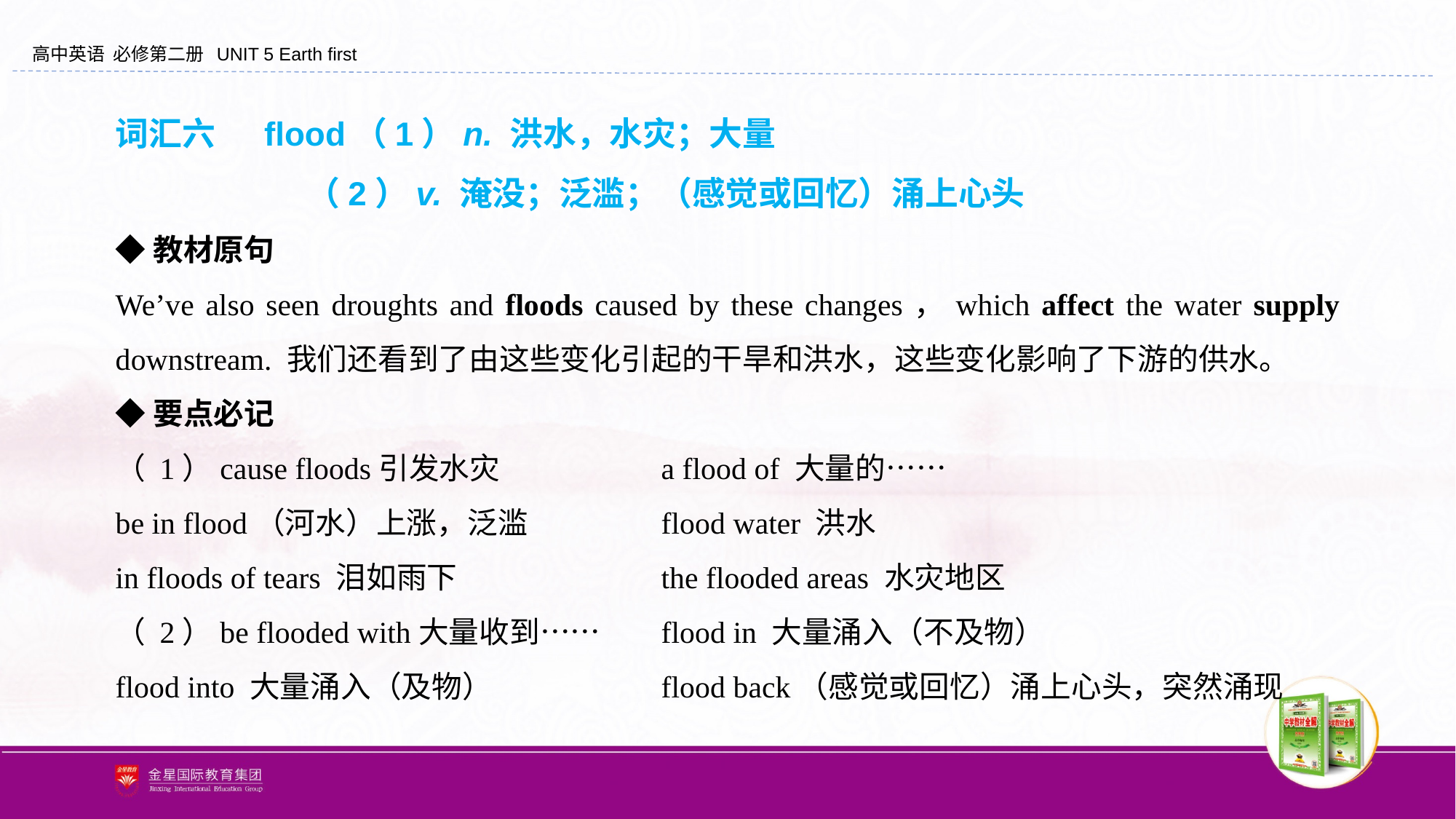

词汇六 　flood（1）n. 洪水，水灾；大量
                        （2）v. 淹没；泛滥；（感觉或回忆）涌上心头
◆教材原句
We’ve also seen droughts and floods caused by these changes，which affect the water supply downstream. 我们还看到了由这些变化引起的干旱和洪水，这些变化影响了下游的供水。
◆要点必记
（ 1）cause floods引发水灾 		a flood of 大量的……
be in flood（河水）上涨，泛滥		flood water 洪水
in floods of tears 泪如雨下		the flooded areas 水灾地区
（ 2）be flooded with大量收到…… 	flood in 大量涌入（不及物）
flood into 大量涌入（及物） 		flood back（感觉或回忆）涌上心头，突然涌现